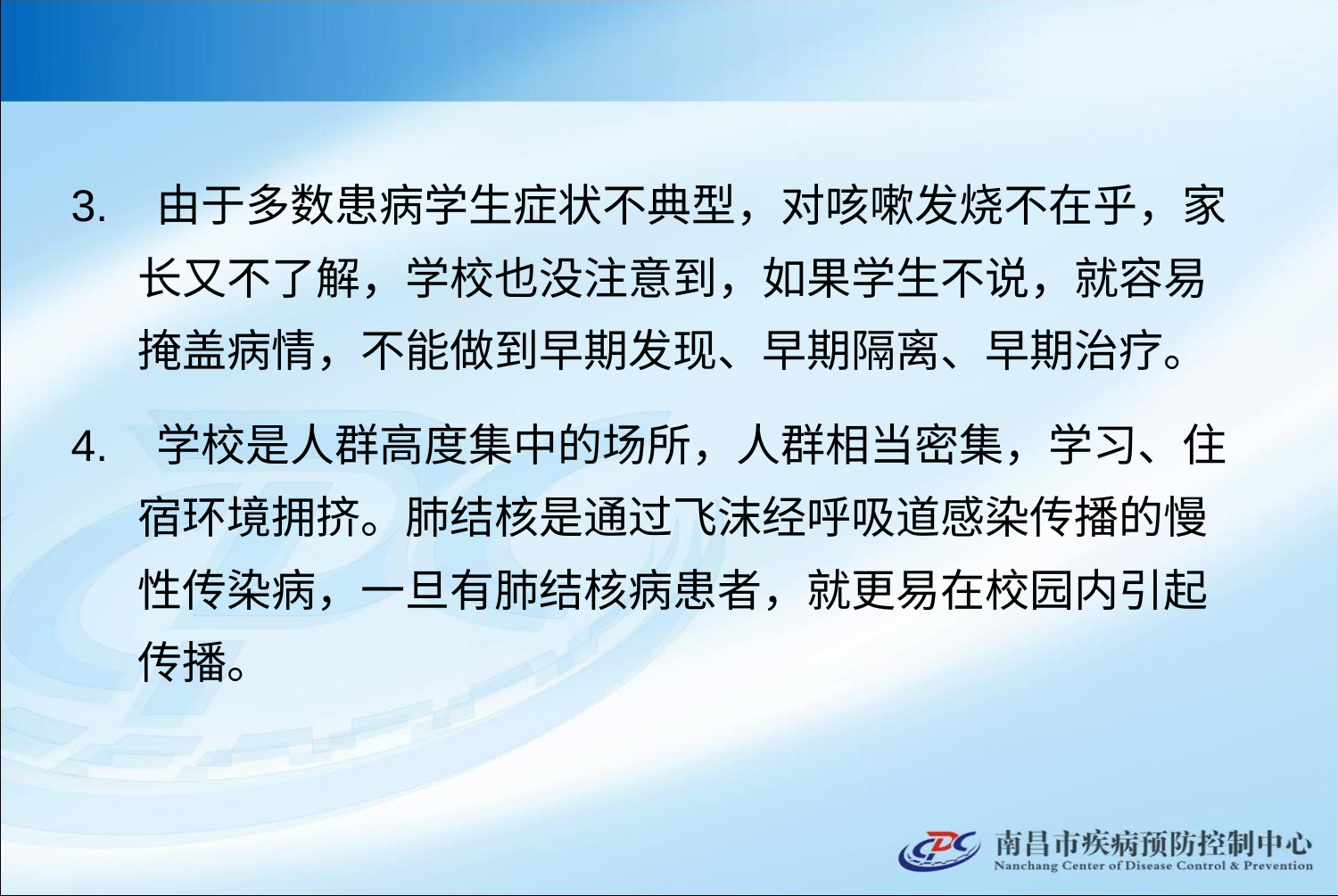

#

3.   由于多数患病学生症状不典型，对咳嗽发烧不在乎，家长又不了解，学校也没注意到，如果学生不说，就容易掩盖病情，不能做到早期发现、早期隔离、早期治疗。
4.   学校是人群高度集中的场所，人群相当密集，学习、住宿环境拥挤。肺结核是通过飞沫经呼吸道感染传播的慢性传染病，一旦有肺结核病患者，就更易在校园内引起传播。